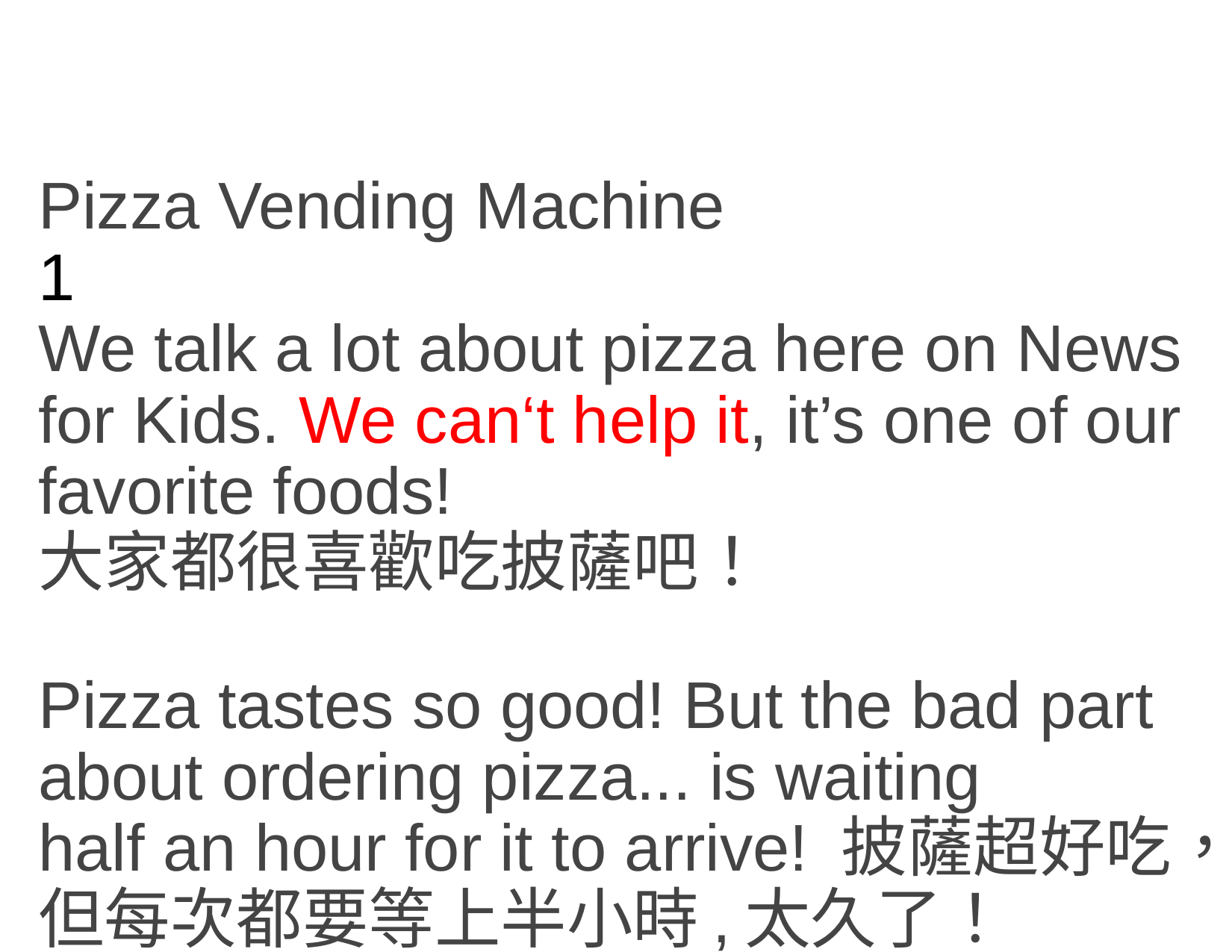

# Pizza Vending Machine 1 We talk a lot about pizza here on News for Kids. We can‘t help it, it’s one of our favorite foods! 大家都很喜歡吃披薩吧！ Pizza tastes so good! But the bad part about ordering pizza... is waiting half an hour for it to arrive! 披薩超好吃，但每次都要等上半小時,太久了！